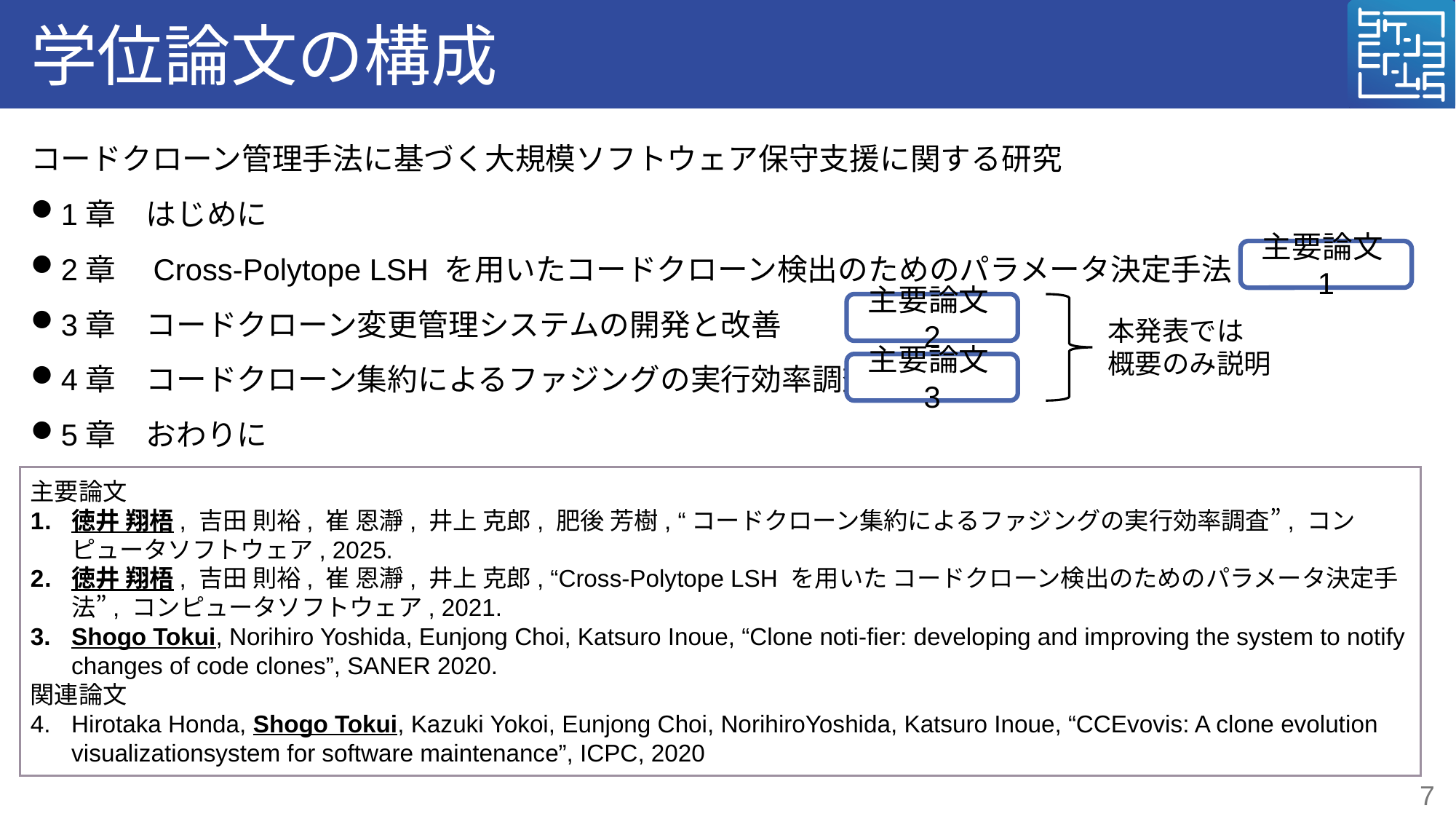

# 学位論文の構成
コードクローン管理手法に基づく大規模ソフトウェア保守支援に関する研究
1章　はじめに
2章　Cross-Polytope LSH を用いたコードクローン検出のためのパラメータ決定手法
3章　コードクローン変更管理システムの開発と改善
4章　コードクローン集約によるファジングの実行効率調査
5章　おわりに
主要論文1
主要論文2

本発表では
概要のみ説明
主要論文3
主要論文
徳井 翔梧, 吉田 則裕, 崔 恩瀞, 井上 克郎, 肥後 芳樹, “コードクローン集約によるファジングの実行効率調査”, コンピュータソフトウェア, 2025.
徳井 翔梧, 吉田 則裕, 崔 恩瀞, 井上 克郎, “Cross-Polytope LSH を用いた コードクローン検出のためのパラメータ決定手法”, コンピュータソフトウェア, 2021.
Shogo Tokui, Norihiro Yoshida, Eunjong Choi, Katsuro Inoue, “Clone noti-fier: developing and improving the system to notify changes of code clones”, SANER 2020.
関連論文
Hirotaka Honda, Shogo Tokui, Kazuki Yokoi, Eunjong Choi, NorihiroYoshida, Katsuro Inoue, “CCEvovis: A clone evolution visualizationsystem for software maintenance”, ICPC, 2020
7